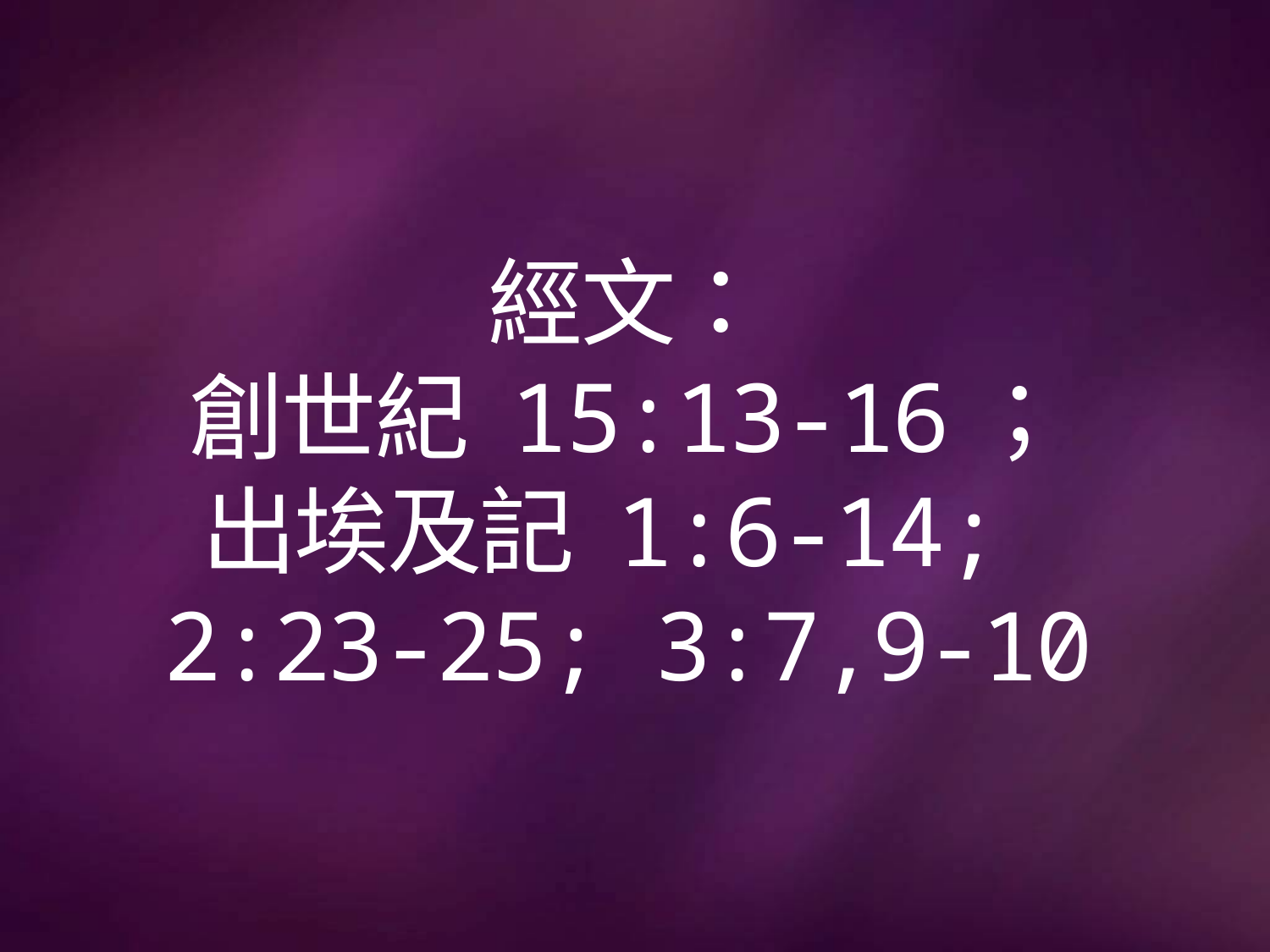

# 經文： 創世紀 15:13-16； 出埃及記 1:6-14; 2:23-25; 3:7,9-10